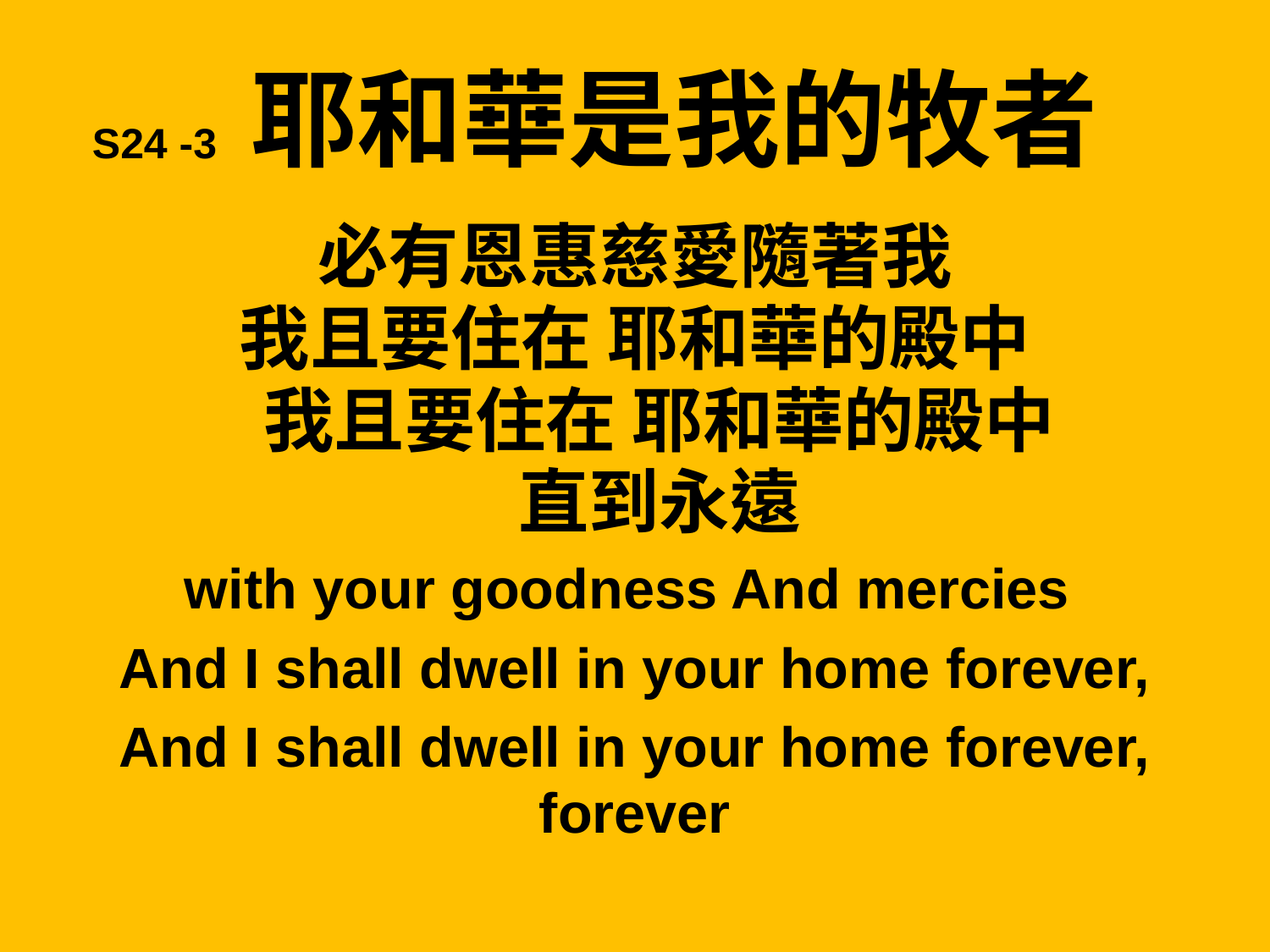

# S24 -3  耶和華是我的牧者
必有恩惠慈愛隨著我
我且要住在 耶和華的殿中
  我且要住在 耶和華的殿中
  直到永遠
with your goodness And mercies
And I shall dwell in your home forever,
And I shall dwell in your home forever,
forever